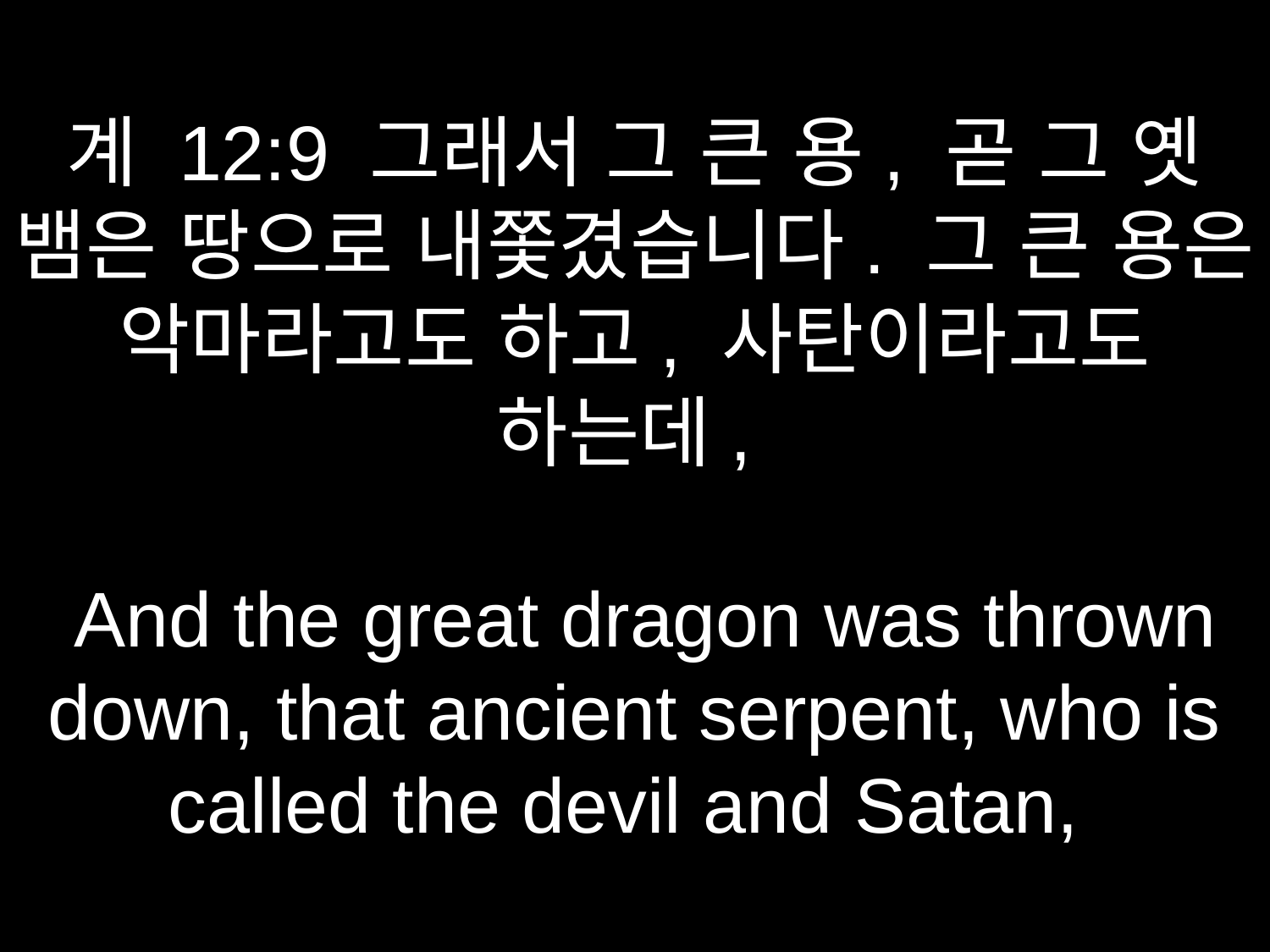

# 계 12:9 그래서 그 큰 용, 곧 그 옛 뱀은 땅으로 내쫓겼습니다. 그 큰 용은 악마라고도 하고, 사탄이라고도 하는데, And the great dragon was thrown down, that ancient serpent, who is called the devil and Satan,